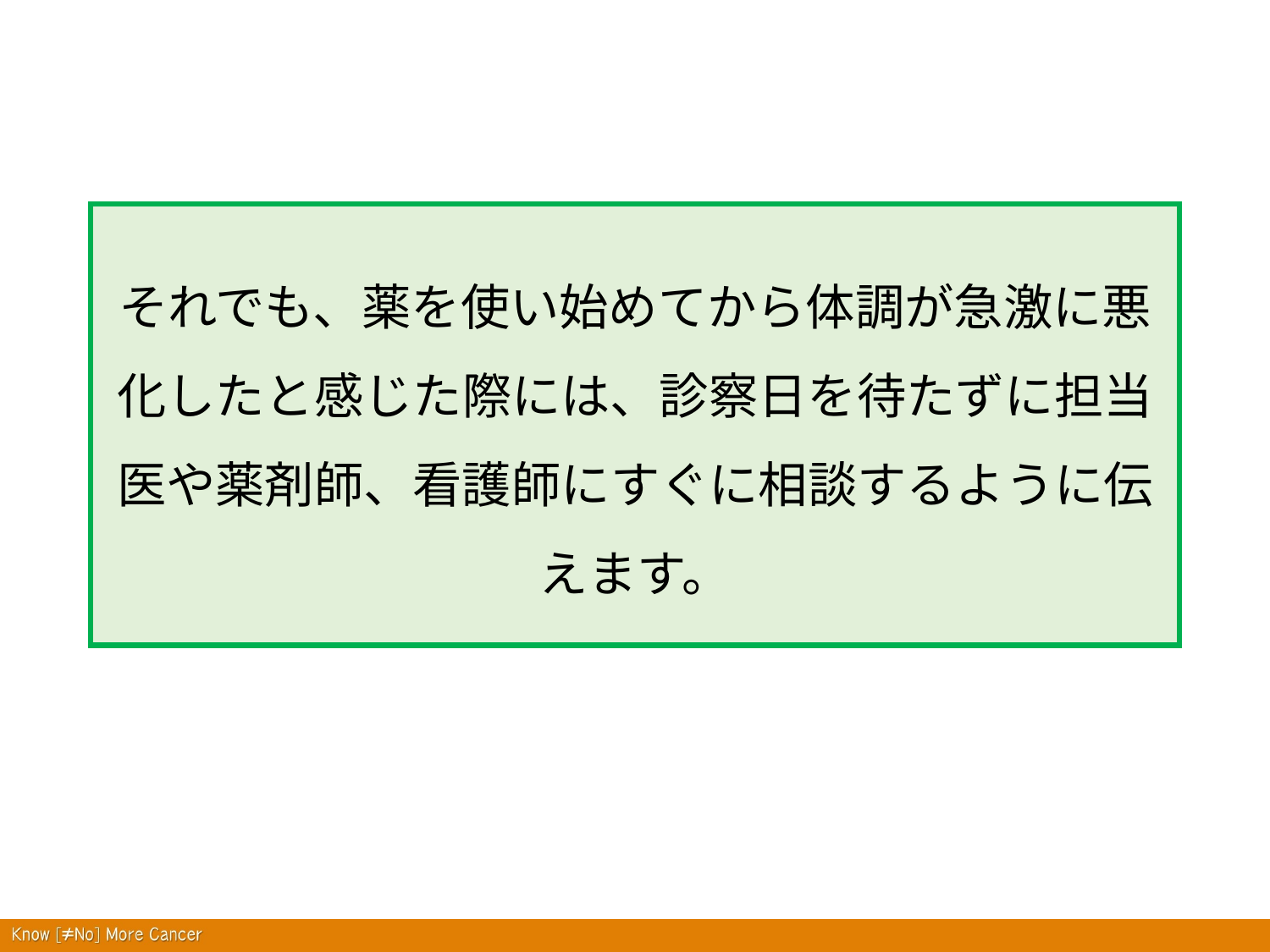

それでも、薬を使い始めてから体調が急激に悪化したと感じた際には、診察日を待たずに担当医や薬剤師、看護師にすぐに相談するように伝えます。